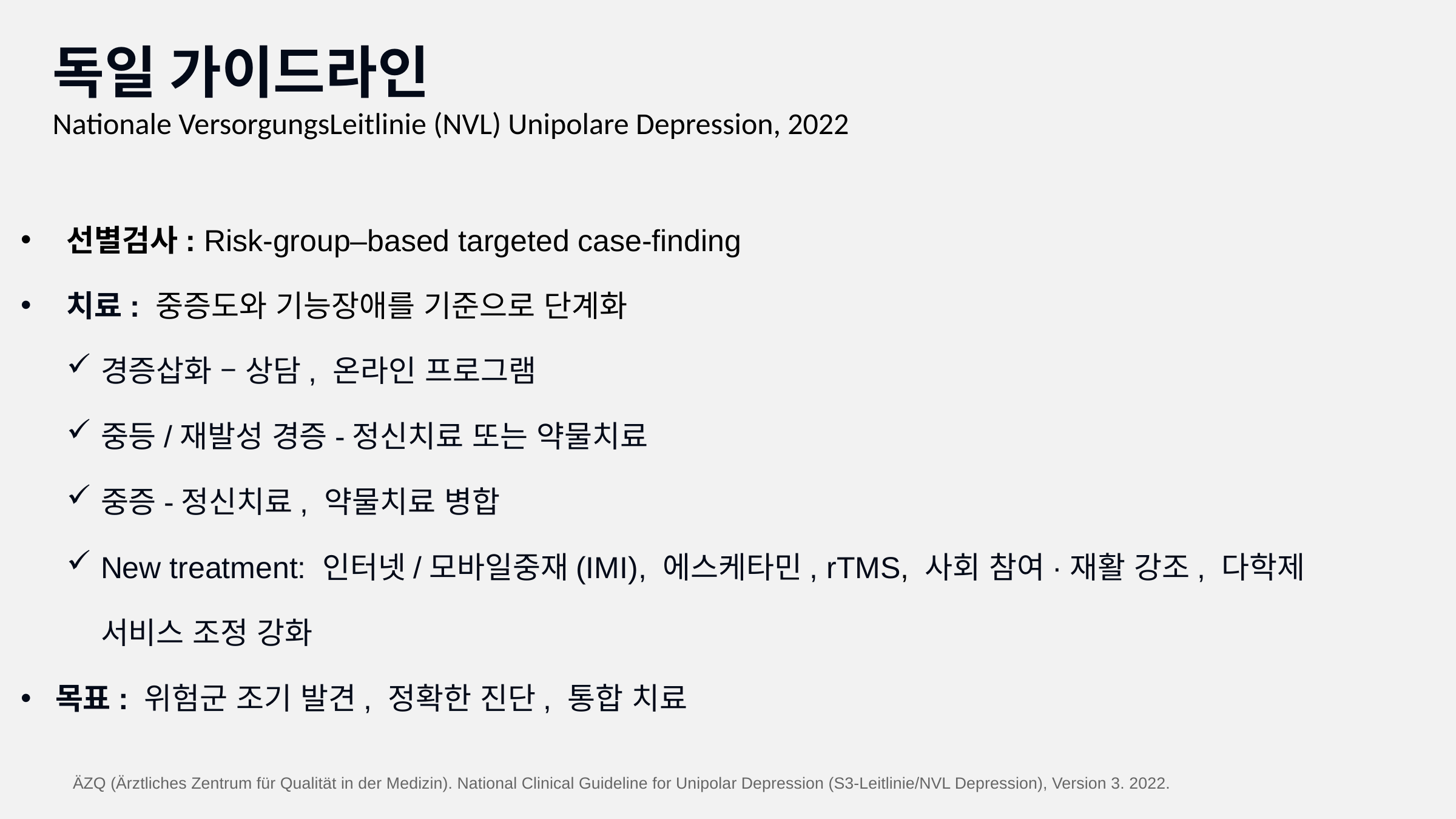

독일 가이드라인
Nationale VersorgungsLeitlinie (NVL) Unipolare Depression, 2022
선별검사: Risk-group–based targeted case-finding
치료: 중증도와 기능장애를 기준으로 단계화
경증삽화 – 상담, 온라인 프로그램
중등/재발성 경증-정신치료 또는 약물치료
중증-정신치료, 약물치료 병합
New treatment: 인터넷/모바일중재(IMI), 에스케타민, rTMS, 사회 참여·재활 강조, 다학제 서비스 조정 강화
목표: 위험군 조기 발견, 정확한 진단, 통합 치료
ÄZQ (Ärztliches Zentrum für Qualität in der Medizin). National Clinical Guideline for Unipolar Depression (S3‑Leitlinie/NVL Depression), Version 3. 2022.